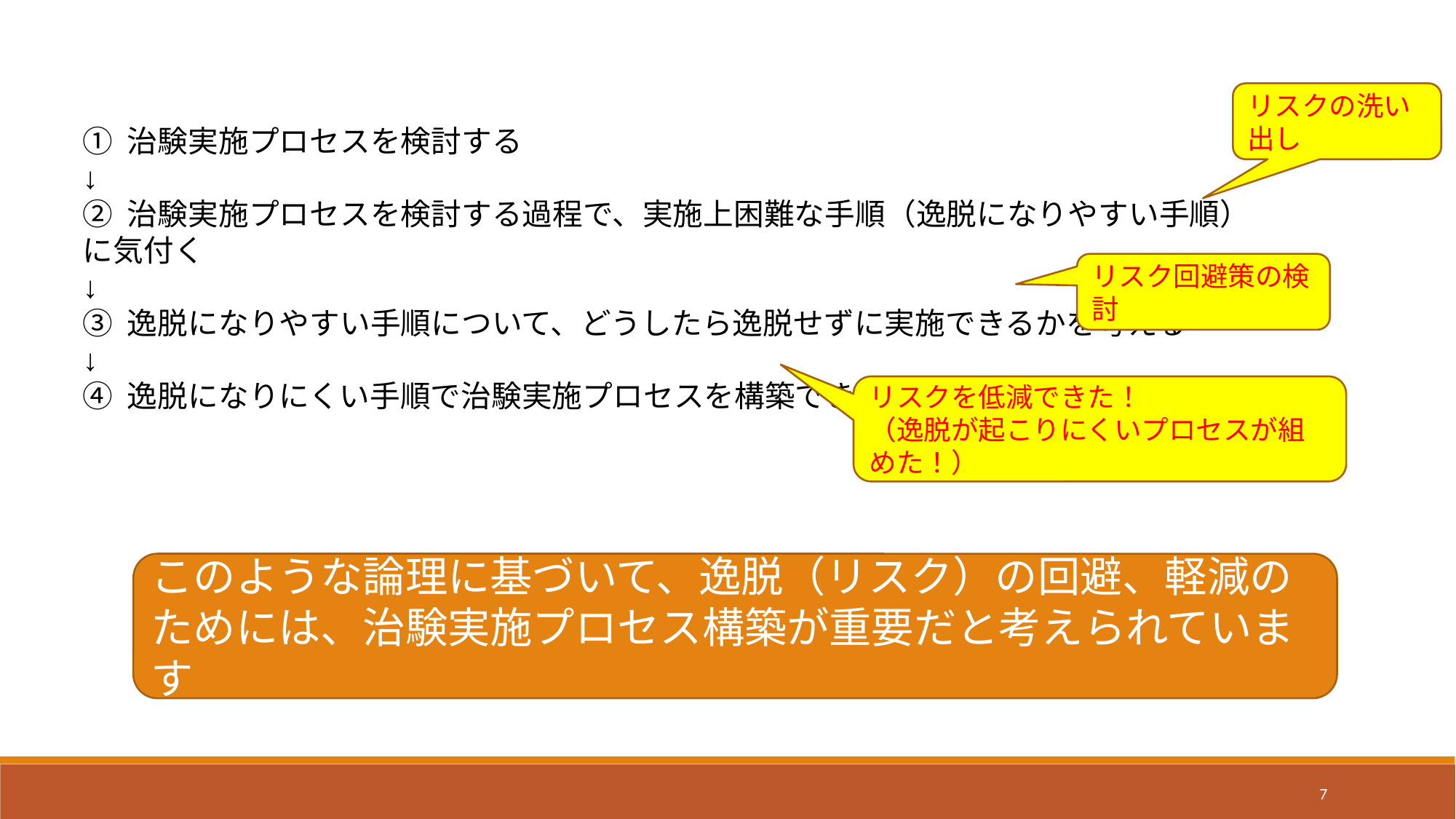

リスクの洗い出し
① 治験実施プロセスを検討する
↓
② 治験実施プロセスを検討する過程で、実施上困難な手順（逸脱になりやすい手順）に気付く
↓
③ 逸脱になりやすい手順について、どうしたら逸脱せずに実施できるかを考える
↓
④ 逸脱になりにくい手順で治験実施プロセスを構築できる
リスク回避策の検討
リスクを低減できた！
（逸脱が起こりにくいプロセスが組めた！）
このような論理に基づいて、逸脱（リスク）の回避、軽減のためには、治験実施プロセス構築が重要だと考えられています
7